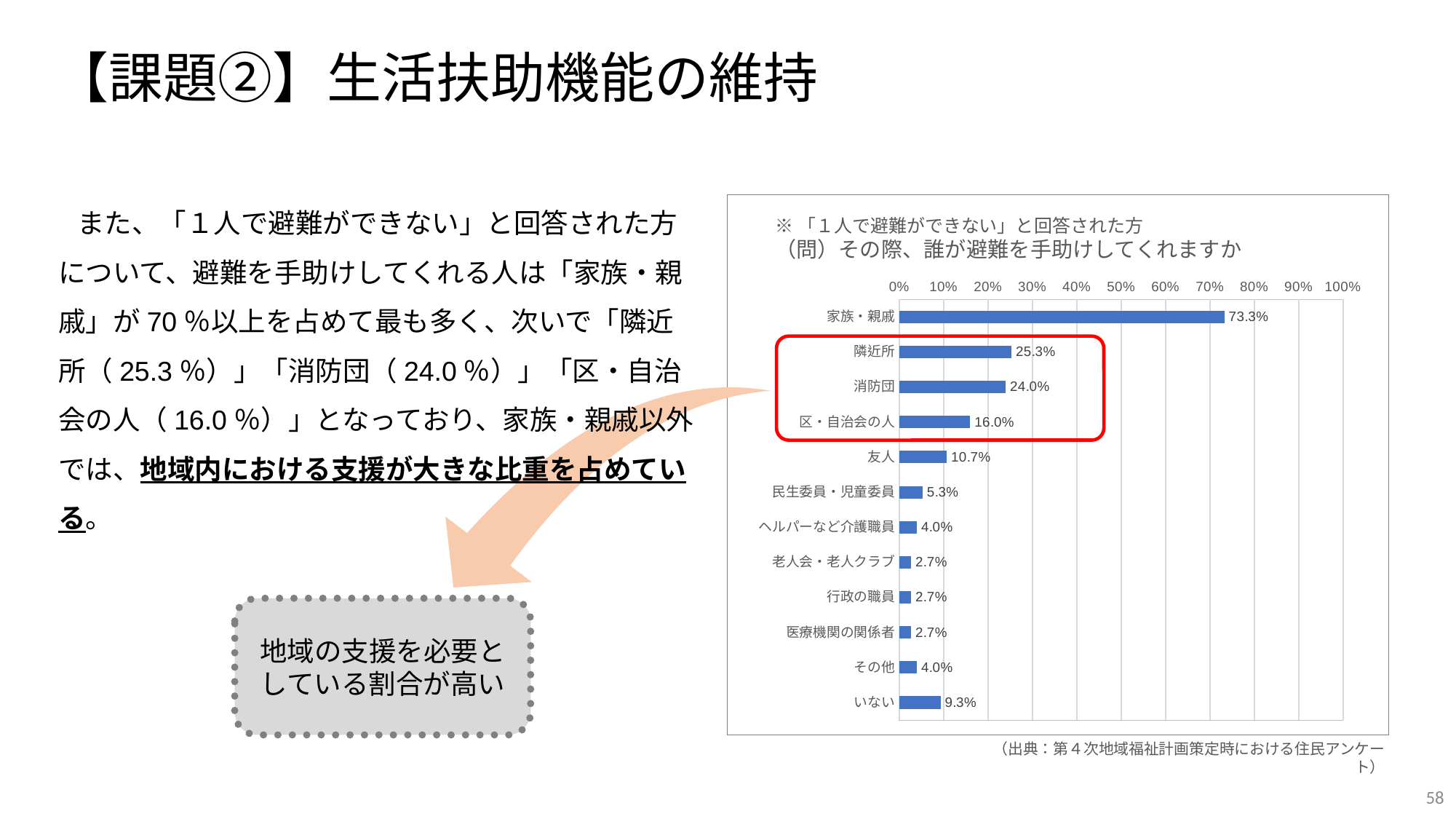

【課題②】生活扶助機能の維持
  また、「１人で避難ができない」と回答された方について、避難を手助けしてくれる人は「家族・親戚」が70％以上を占めて最も多く、次いで「隣近所（25.3％）」「消防団（24.0％）」「区・自治会の人（16.0％）」となっており、家族・親戚以外では、地域内における支援が大きな比重を占めている。

### Chart

| Category |  |
|---|---|
| 家族・親戚 | 0.733 |
| 隣近所 | 0.253 |
| 消防団 | 0.24 |
| 区・自治会の人 | 0.16 |
| 友人 | 0.107 |
| 民生委員・児童委員 | 0.053 |
| ヘルパーなど介護職員 | 0.04 |
| 老人会・老人クラブ | 0.027 |
| 行政の職員 | 0.027 |
| 医療機関の関係者 | 0.027 |
| その他 | 0.04 |
| いない | 0.093 |
※「１人で避難ができない」と回答された方
（問）その際、誰が避難を手助けしてくれますか

地域の支援を必要としている割合が高い
（出典：第４次地域福祉計画策定時における住民アンケート）
58